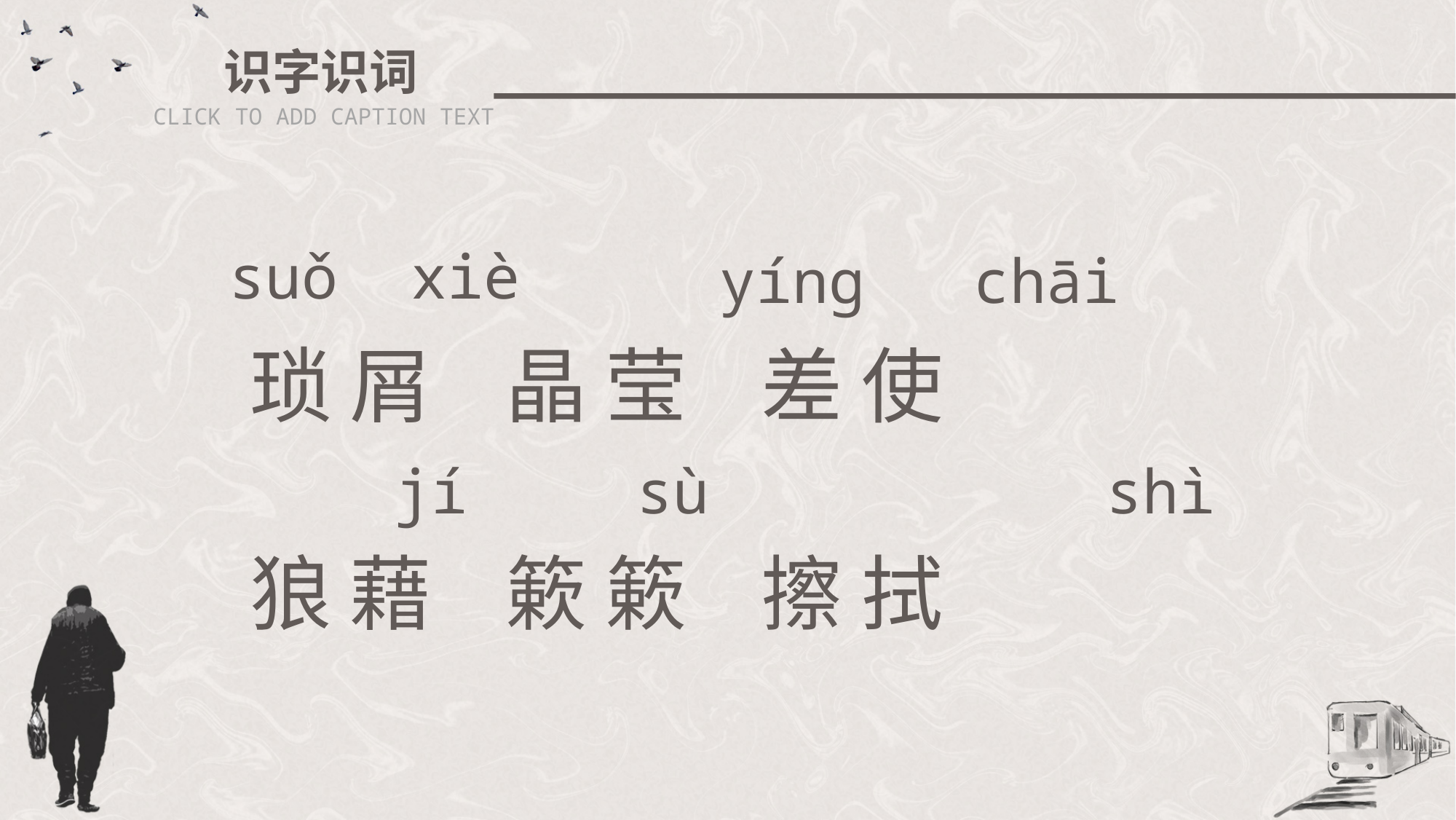

识字识词

CLICK TO ADD CAPTION TEXT
suǒ  xiè
yíng
chāi

琐 屑    晶 莹    差 使

狼 藉    簌 簌    擦 拭
jí
sù
shì